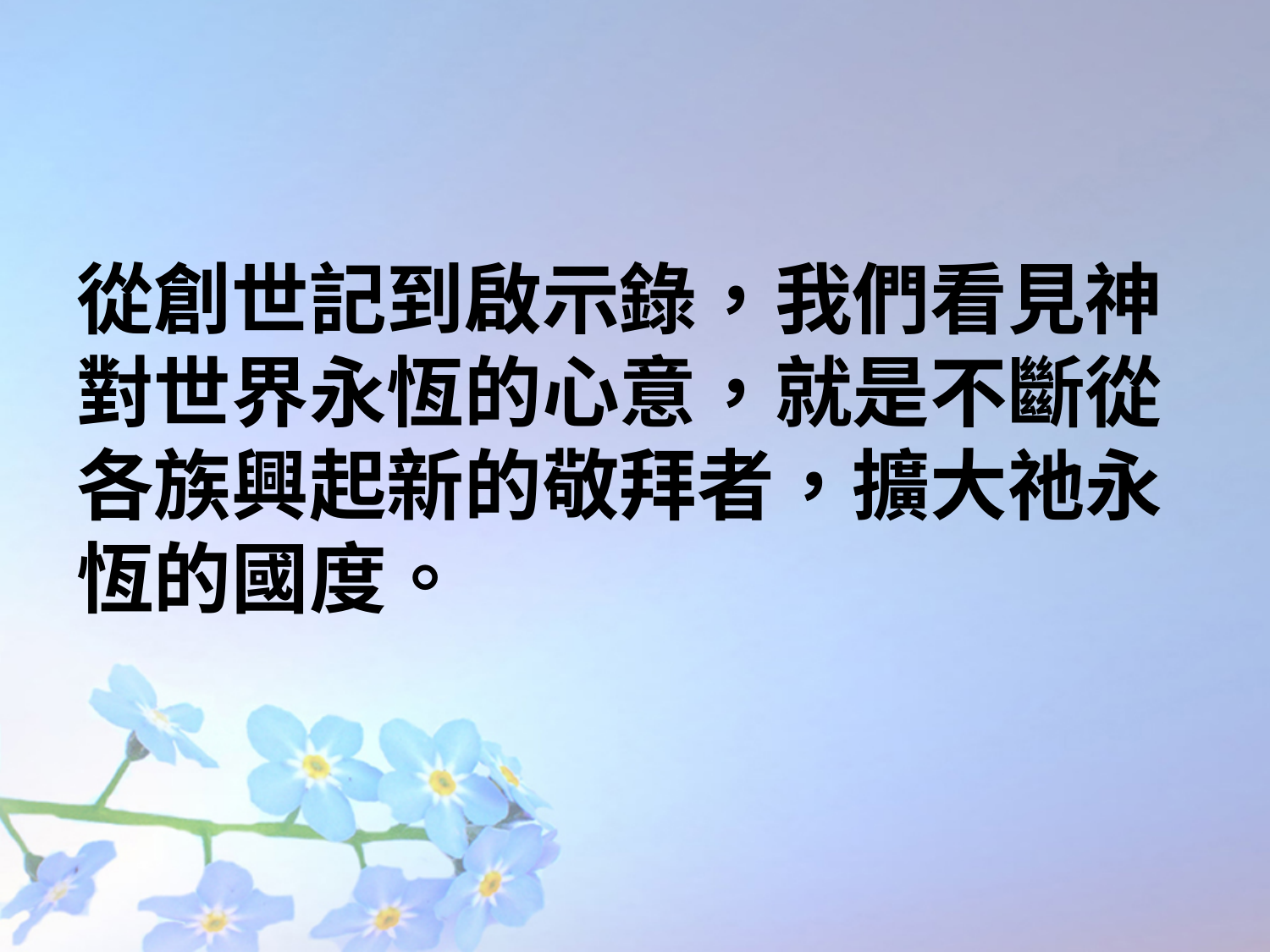

# 從創世記到啟示錄，我們看見神對世界永恆的心意，就是不斷從各族興起新的敬拜者，擴大祂永恆的國度。